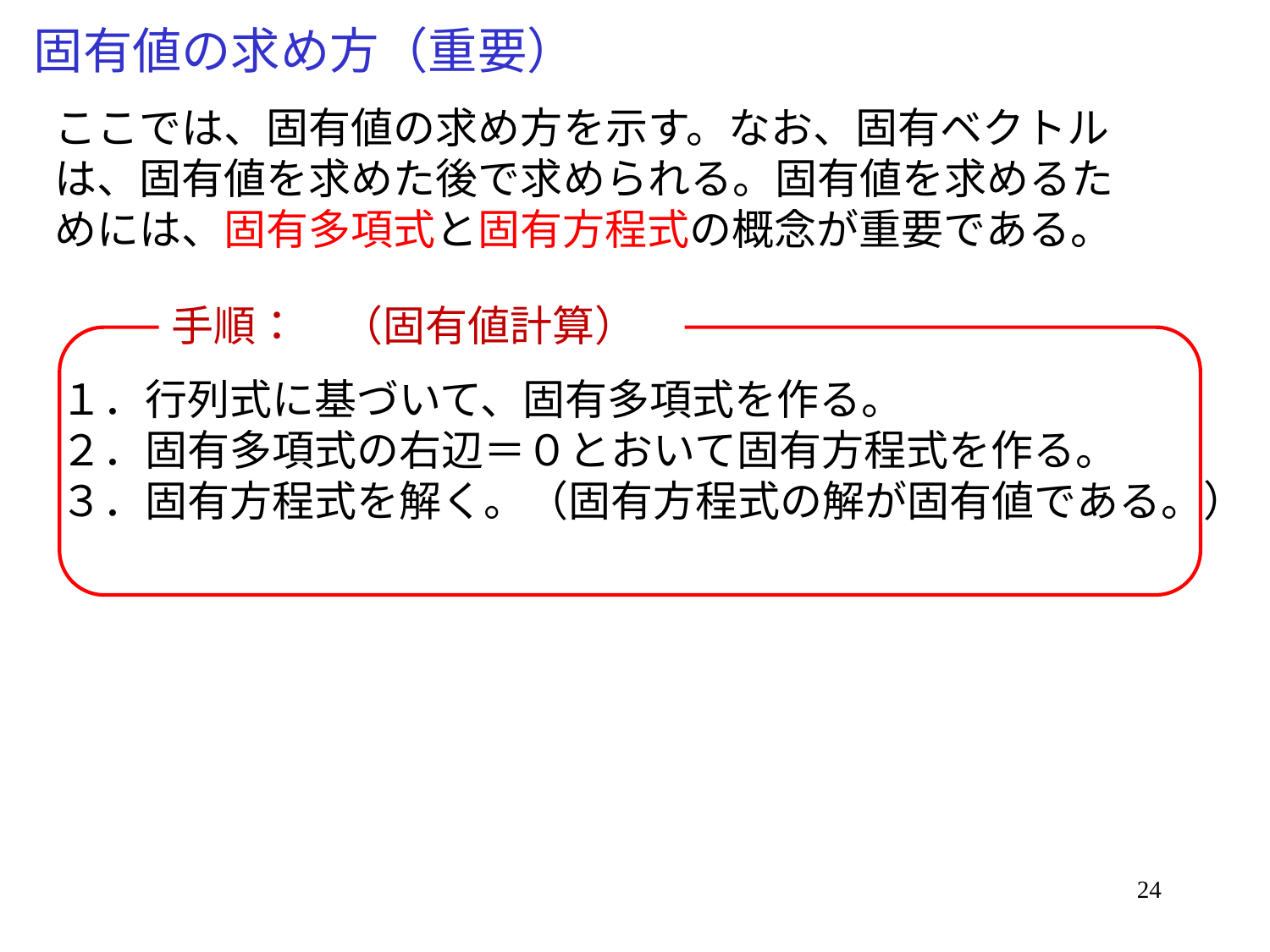

# 固有値の求め方（重要）
ここでは、固有値の求め方を示す。なお、固有ベクトルは、固有値を求めた後で求められる。固有値を求めるためには、固有多項式と固有方程式の概念が重要である。
手順：　（固有値計算）

１．行列式に基づいて、固有多項式を作る。
２．固有多項式の右辺＝０とおいて固有方程式を作る。
３．固有方程式を解く。（固有方程式の解が固有値である。）
24